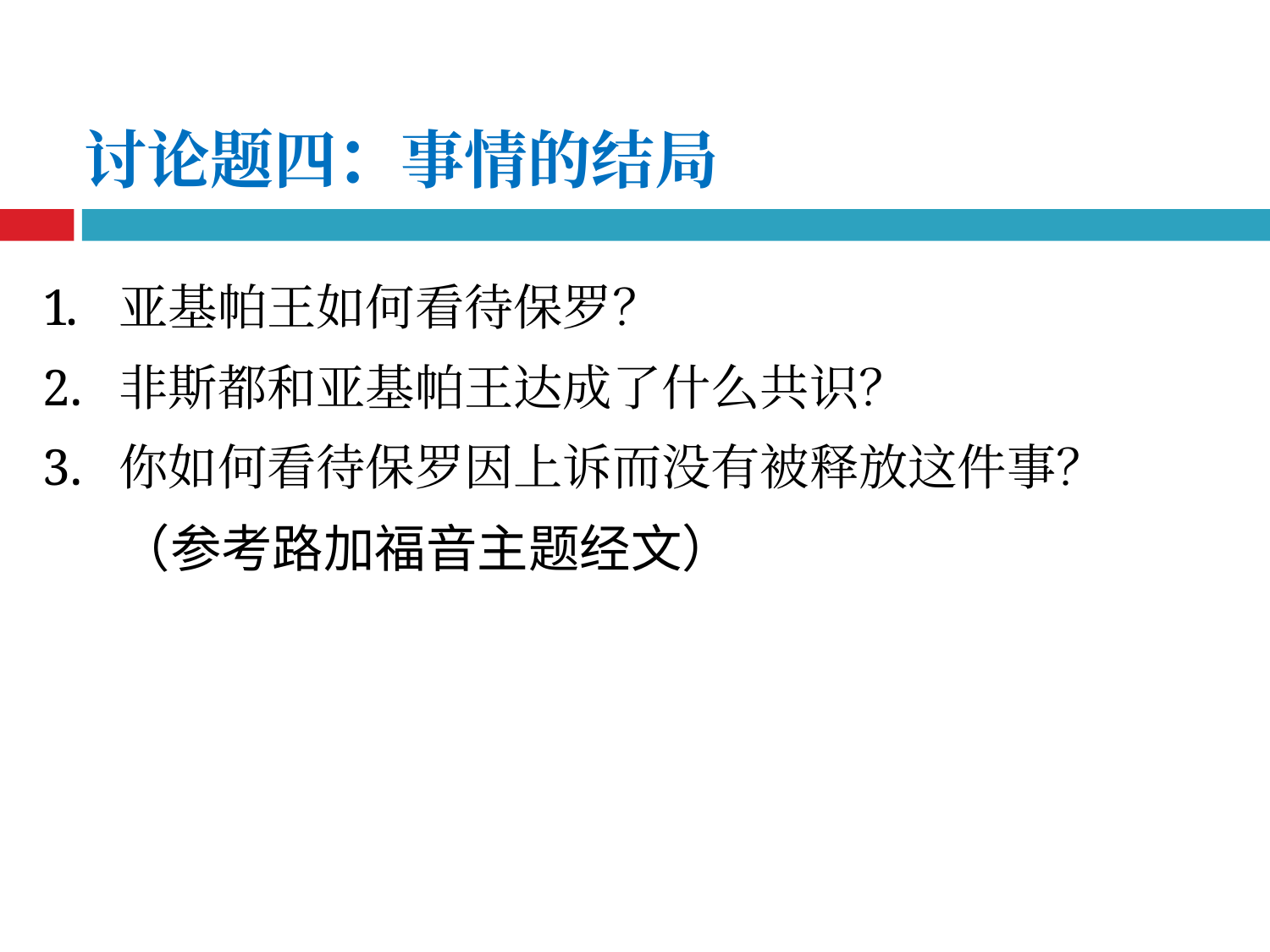

讨论题四：事情的结局
亚基帕王如何看待保罗？
非斯都和亚基帕王达成了什么共识？
你如何看待保罗因上诉而没有被释放这件事？
	（参考路加福音主题经文）